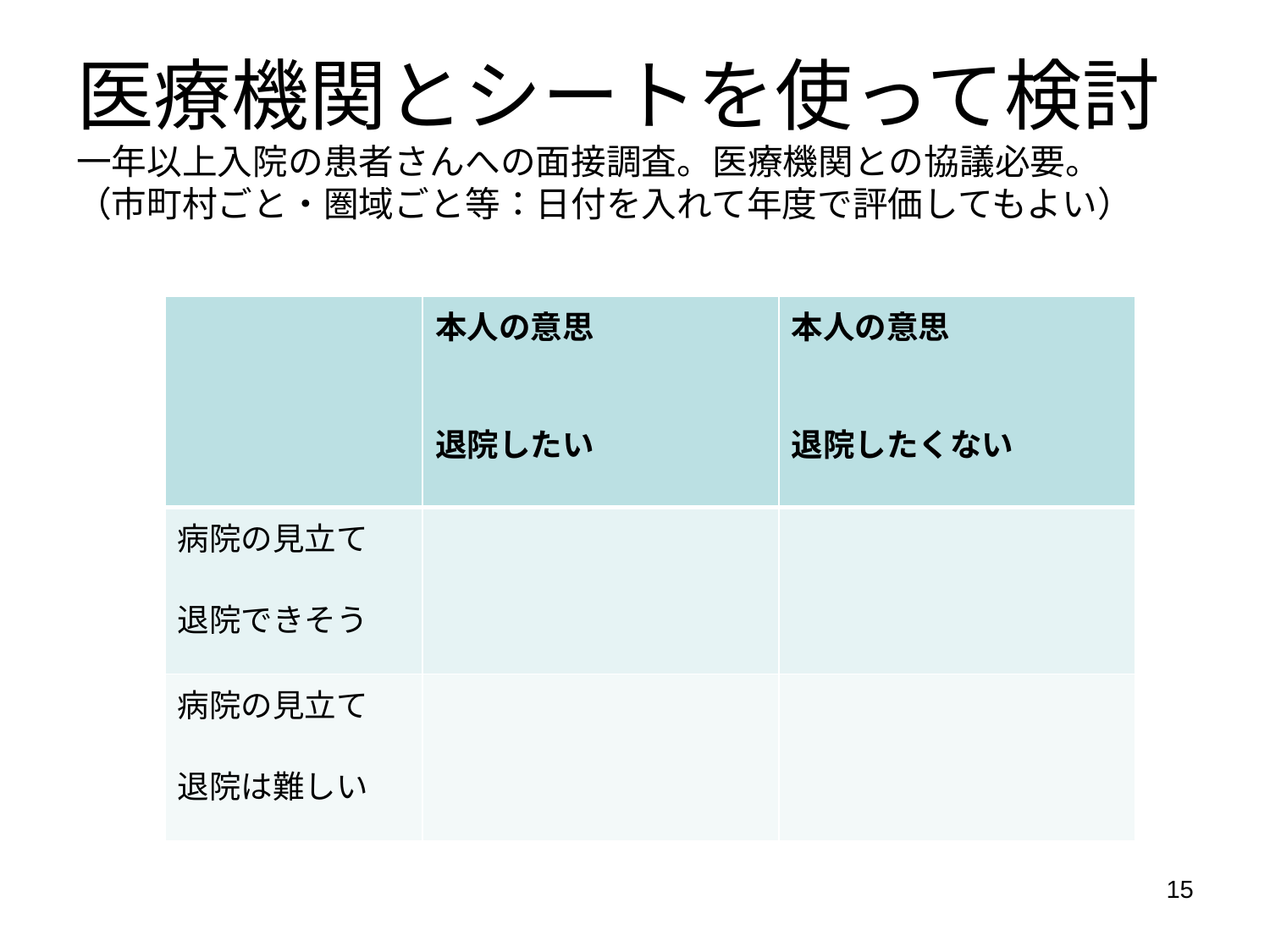

# 医療機関とシートを使って検討 一年以上入院の患者さんへの面接調査。医療機関との協議必要。 （市町村ごと・圏域ごと等：日付を入れて年度で評価してもよい）

|  | 本人の意思 退院したい | 本人の意思 退院したくない |
| --- | --- | --- |
| 病院の見立て 退院できそう |  |  |
| 病院の見立て 退院は難しい |  |  |
15